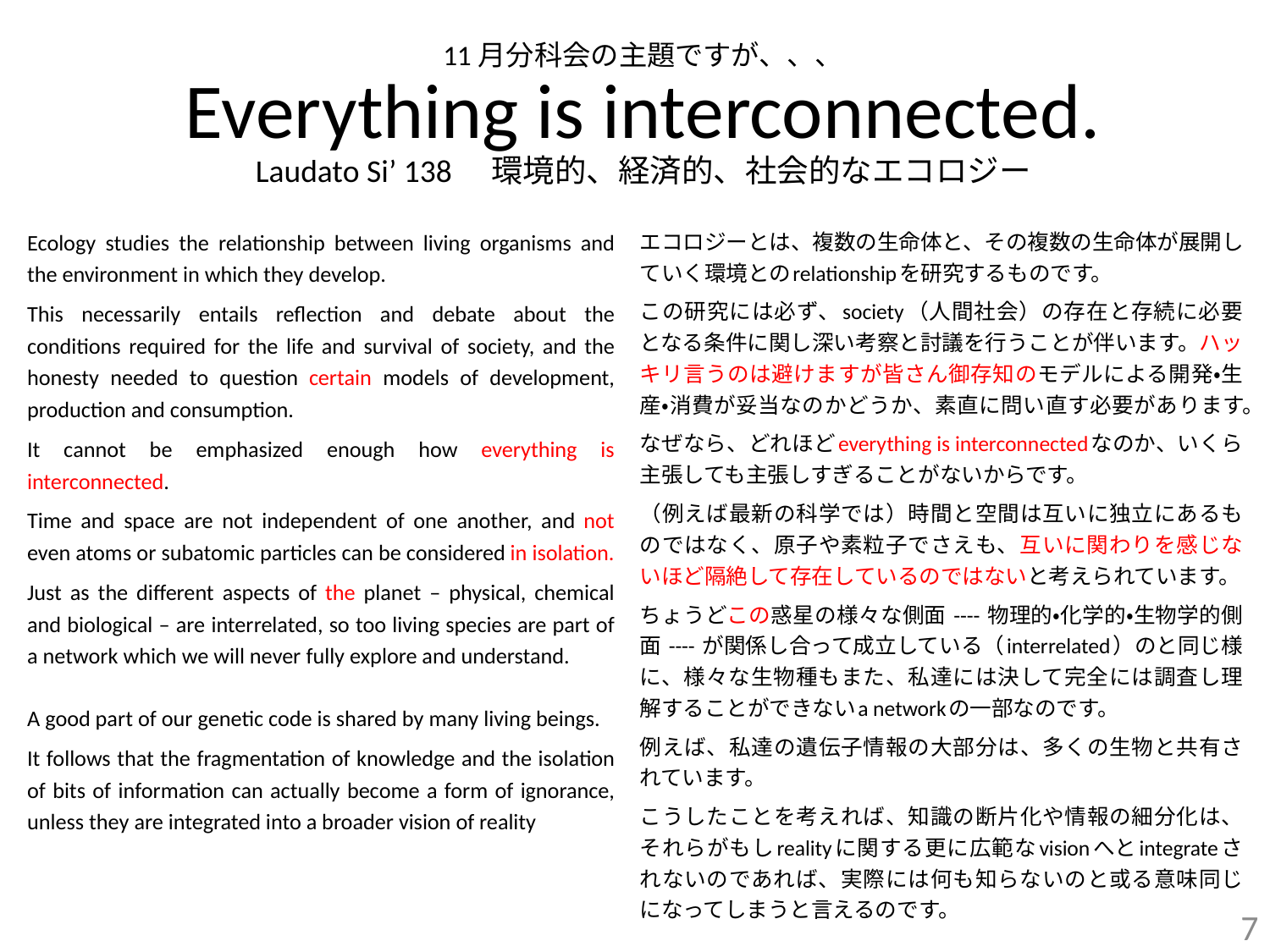

# 11月分科会の主題ですが、、、 Everything is interconnected. Laudato Si’ 138　環境的、経済的、社会的なエコロジー
エコロジーとは、複数の生命体と、その複数の生命体が展開していく環境とのrelationshipを研究するものです。
この研究には必ず、society（人間社会）の存在と存続に必要となる条件に関し深い考察と討議を行うことが伴います。ハッキリ言うのは避けますが皆さん御存知のモデルによる開発・生産・消費が妥当なのかどうか、素直に問い直す必要があります。
なぜなら、どれほどeverything is interconnectedなのか、いくら主張しても主張しすぎることがないからです。
（例えば最新の科学では）時間と空間は互いに独立にあるものではなく、原子や素粒子でさえも、互いに関わりを感じないほど隔絶して存在しているのではないと考えられています。
ちょうどこの惑星の様々な側面 ---- 物理的・化学的・生物学的側面 ---- が関係し合って成立している（interrelated）のと同じ様に、様々な生物種もまた、私達には決して完全には調査し理解することができないa networkの一部なのです。
例えば、私達の遺伝子情報の大部分は、多くの生物と共有されています。
こうしたことを考えれば、知識の断片化や情報の細分化は、それらがもしrealityに関する更に広範なvisionへとintegrateされないのであれば、実際には何も知らないのと或る意味同じになってしまうと言えるのです。
Ecology studies the relationship between living organisms and the environment in which they develop.
This necessarily entails reflection and debate about the conditions required for the life and survival of society, and the honesty needed to question certain models of development, production and consumption.
It cannot be emphasized enough how everything is interconnected.
Time and space are not independent of one another, and not even atoms or subatomic particles can be considered in isolation.
Just as the different aspects of the planet – physical, chemical and biological – are interrelated, so too living species are part of a network which we will never fully explore and understand.

A good part of our genetic code is shared by many living beings.
It follows that the fragmentation of knowledge and the isolation of bits of information can actually become a form of ignorance, unless they are integrated into a broader vision of reality
7